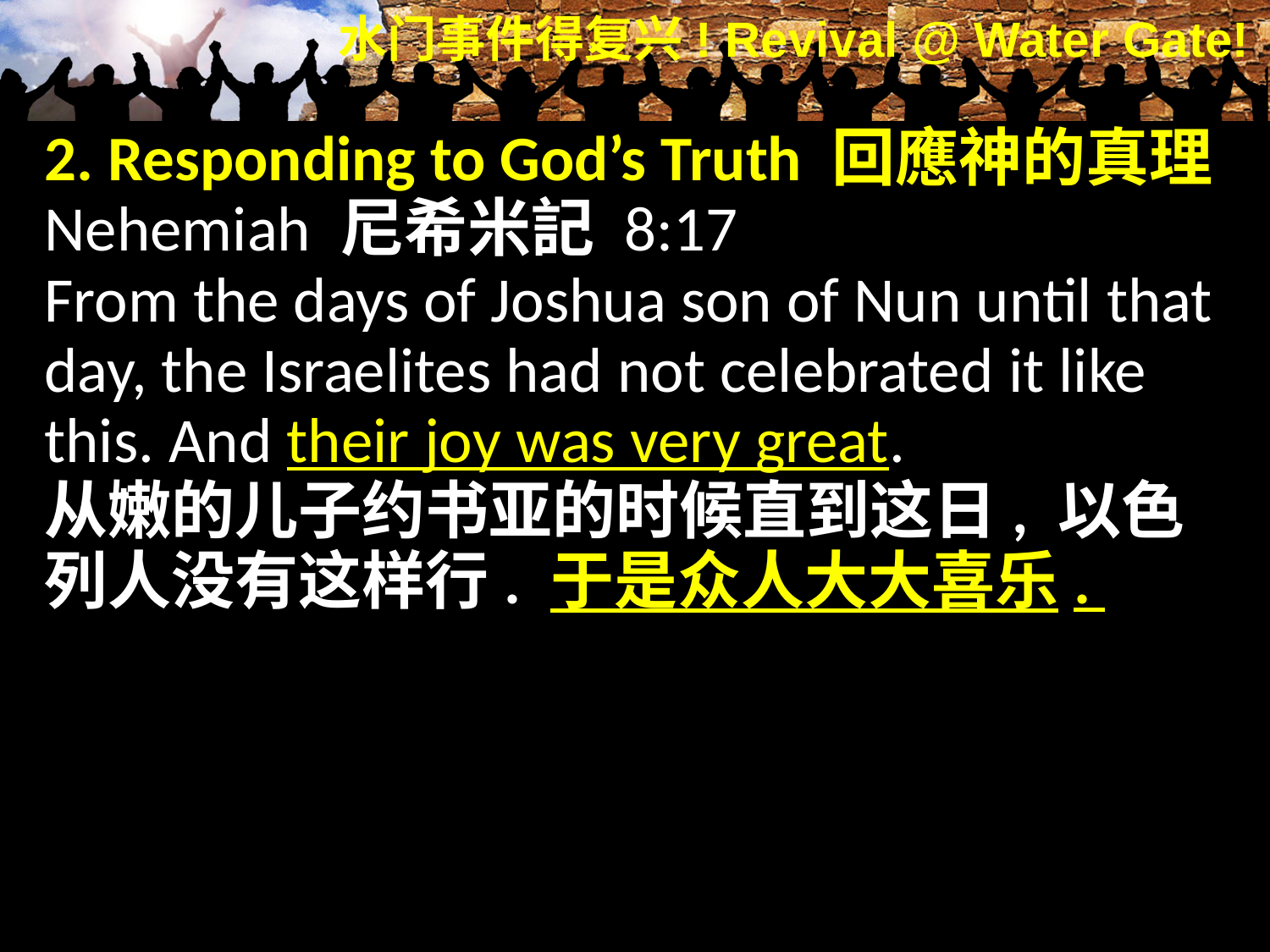

2. Responding to God’s Truth 回應神的真理
Nehemiah 尼希米記 8:17
From the days of Joshua son of Nun until that day, the Israelites had not celebrated it like this. And their joy was very great.
从嫩的儿子约书亚的时候直到这日, 以色列人没有这样行. 于是众人大大喜乐.